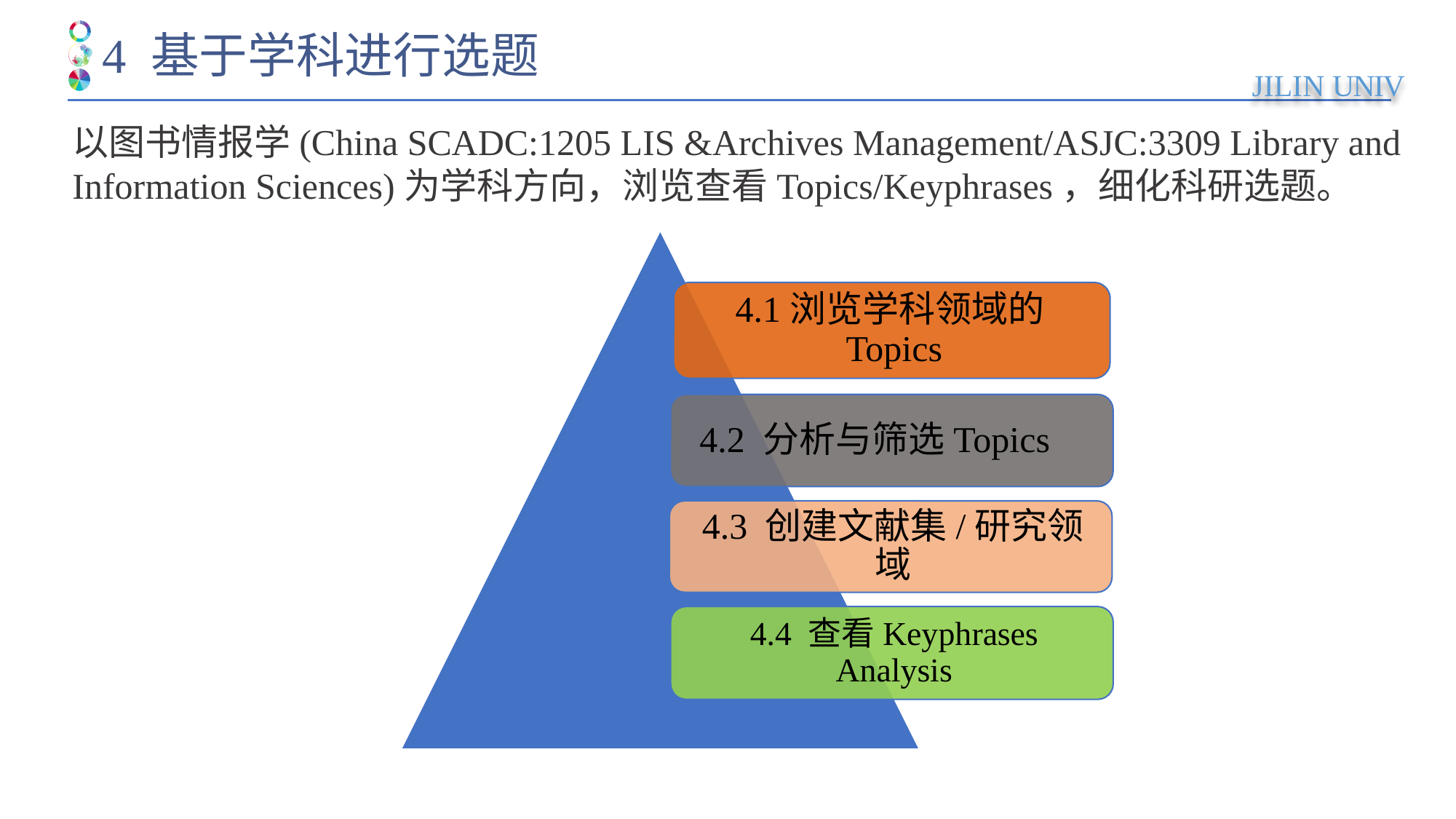

# 4 基于学科进行选题
以图书情报学(China SCADC:1205 LIS &Archives Management/ASJC:3309 Library and Information Sciences)为学科方向，浏览查看Topics/Keyphrases，细化科研选题。
4.1浏览学科领域的Topics
 4.2 分析与筛选Topics
4.3 创建文献集/研究领域
4.4 查看Keyphrases Analysis